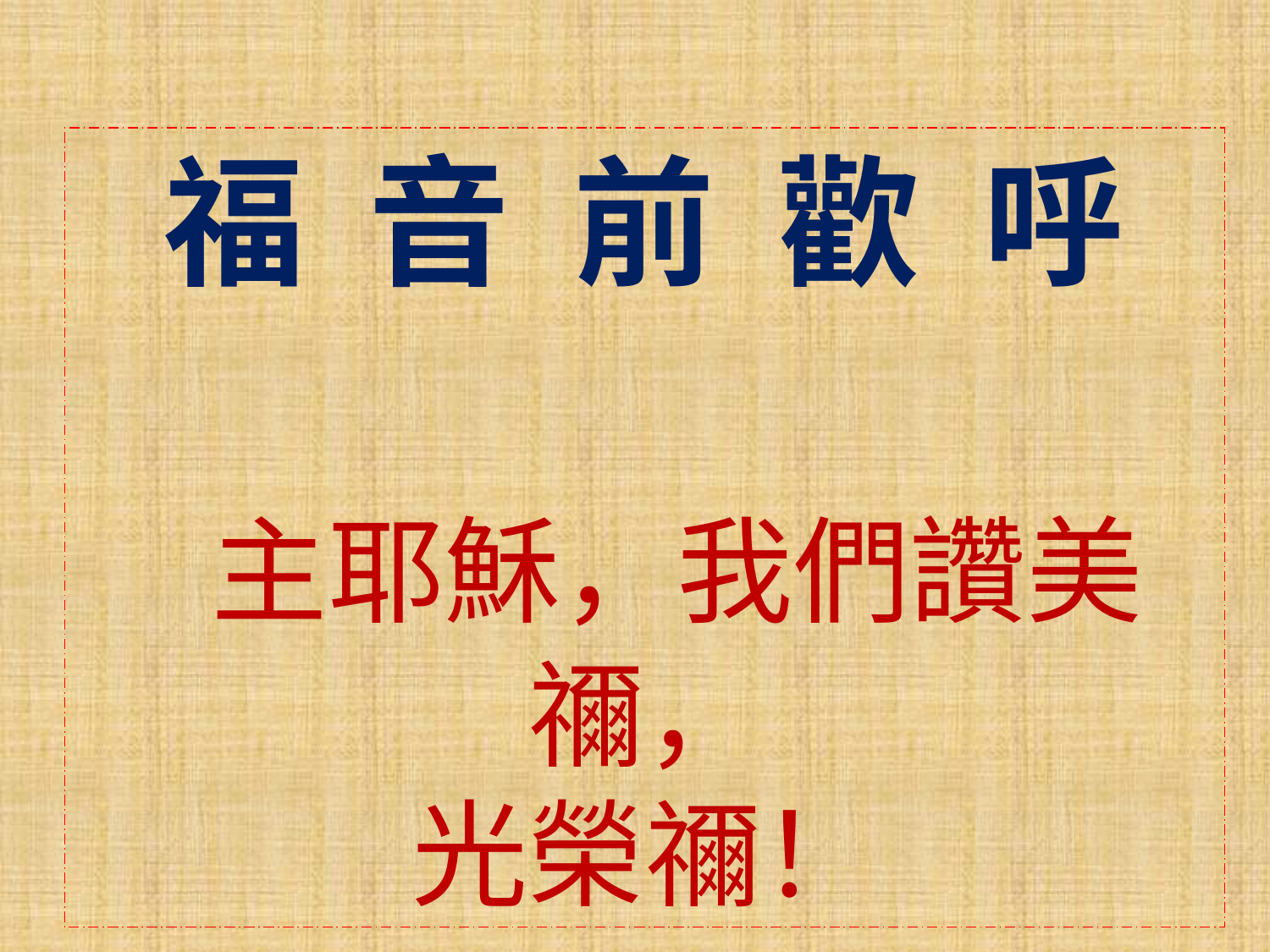

福  音  前  歡  呼

 主耶穌，我們讚美禰，
光榮禰！